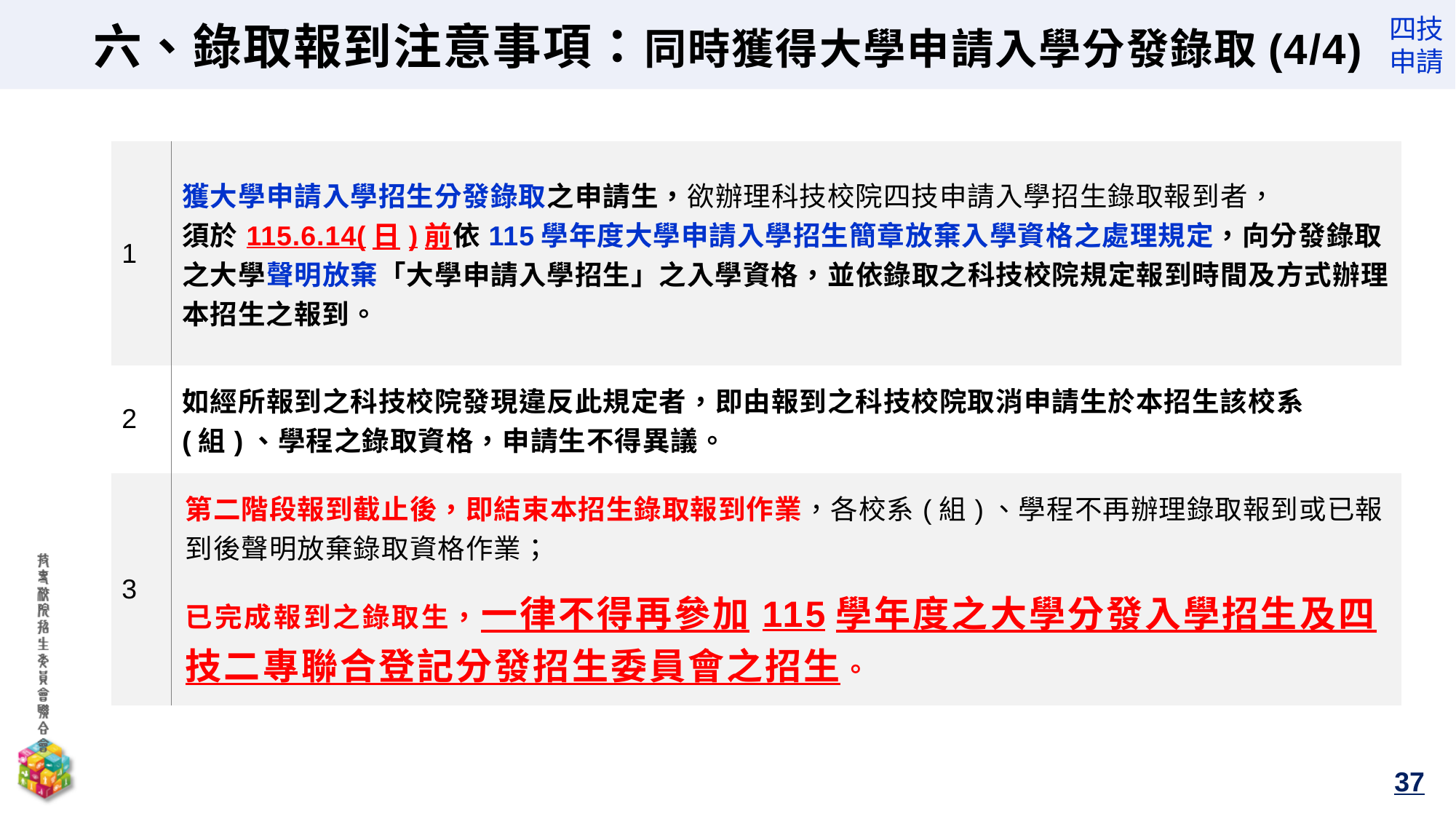

六、錄取報到注意事項：同時獲得大學申請入學分發錄取(4/4)
| 1 | 獲大學申請入學招生分發錄取之申請生，欲辦理科技校院四技申請入學招生錄取報到者， 須於115.6.14(日)前依115學年度大學申請入學招生簡章放棄入學資格之處理規定，向分發錄取之大學聲明放棄「大學申請入學招生」之入學資格，並依錄取之科技校院規定報到時間及方式辦理本招生之報到。 |
| --- | --- |
| 2 | 如經所報到之科技校院發現違反此規定者，即由報到之科技校院取消申請生於本招生該校系(組)、學程之錄取資格，申請生不得異議。 |
| 3 | 第二階段報到截止後，即結束本招生錄取報到作業，各校系(組)、學程不再辦理錄取報到或已報到後聲明放棄錄取資格作業； 已完成報到之錄取生，一律不得再參加115學年度之大學分發入學招生及四技二專聯合登記分發招生委員會之招生。 |
37